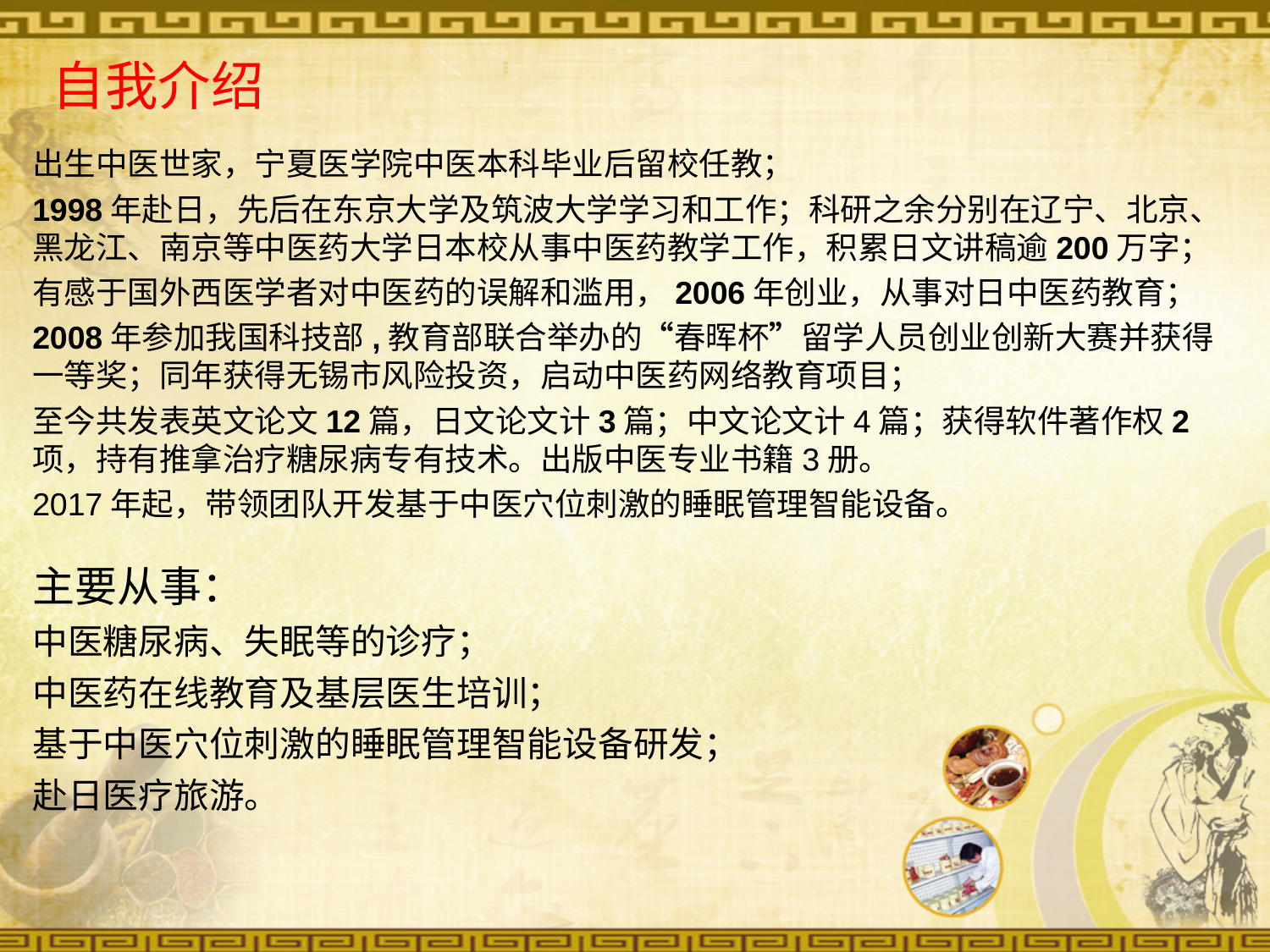

自我介绍
出生中医世家，宁夏医学院中医本科毕业后留校任教；
1998年赴日，先后在东京大学及筑波大学学习和工作；科研之余分别在辽宁、北京、黑龙江、南京等中医药大学日本校从事中医药教学工作，积累日文讲稿逾200万字；
有感于国外西医学者对中医药的误解和滥用，2006年创业，从事对日中医药教育；
2008年参加我国科技部,教育部联合举办的“春晖杯”留学人员创业创新大赛并获得一等奖；同年获得无锡市风险投资，启动中医药网络教育项目；
至今共发表英文论文12篇，日文论文计3篇；中文论文计4篇；获得软件著作权2项，持有推拿治疗糖尿病专有技术。出版中医专业书籍3册。
2017年起，带领团队开发基于中医穴位刺激的睡眠管理智能设备。
主要从事：
中医糖尿病、失眠等的诊疗；
中医药在线教育及基层医生培训；
基于中医穴位刺激的睡眠管理智能设备研发；
赴日医疗旅游。